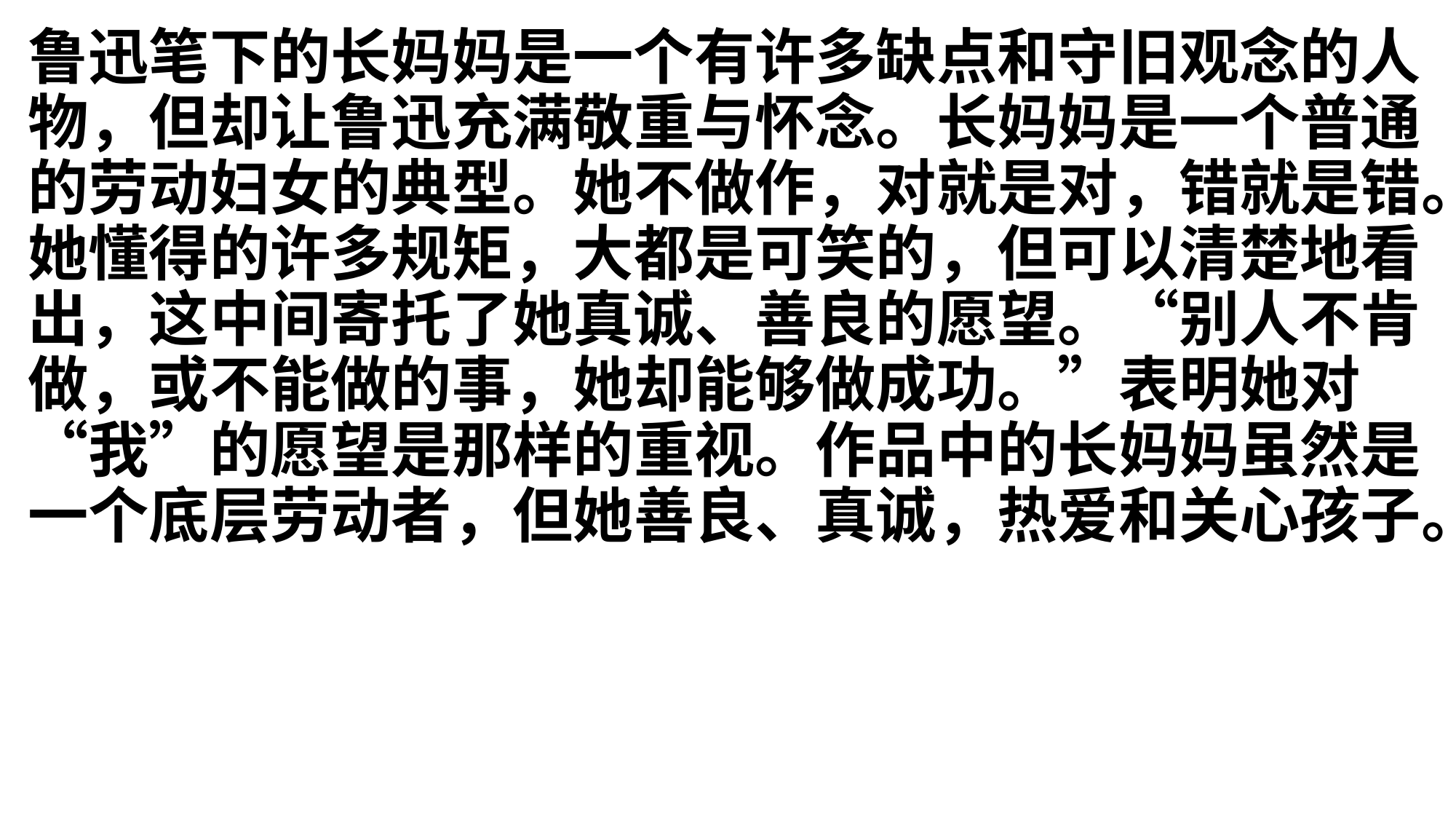

鲁迅笔下的长妈妈是一个有许多缺点和守旧观念的人物，但却让鲁迅充满敬重与怀念。长妈妈是一个普通的劳动妇女的典型。她不做作，对就是对，错就是错。她懂得的许多规矩，大都是可笑的，但可以清楚地看出，这中间寄托了她真诚、善良的愿望。“别人不肯做，或不能做的事，她却能够做成功。”表明她对“我”的愿望是那样的重视。作品中的长妈妈虽然是一个底层劳动者，但她善良、真诚，热爱和关心孩子。